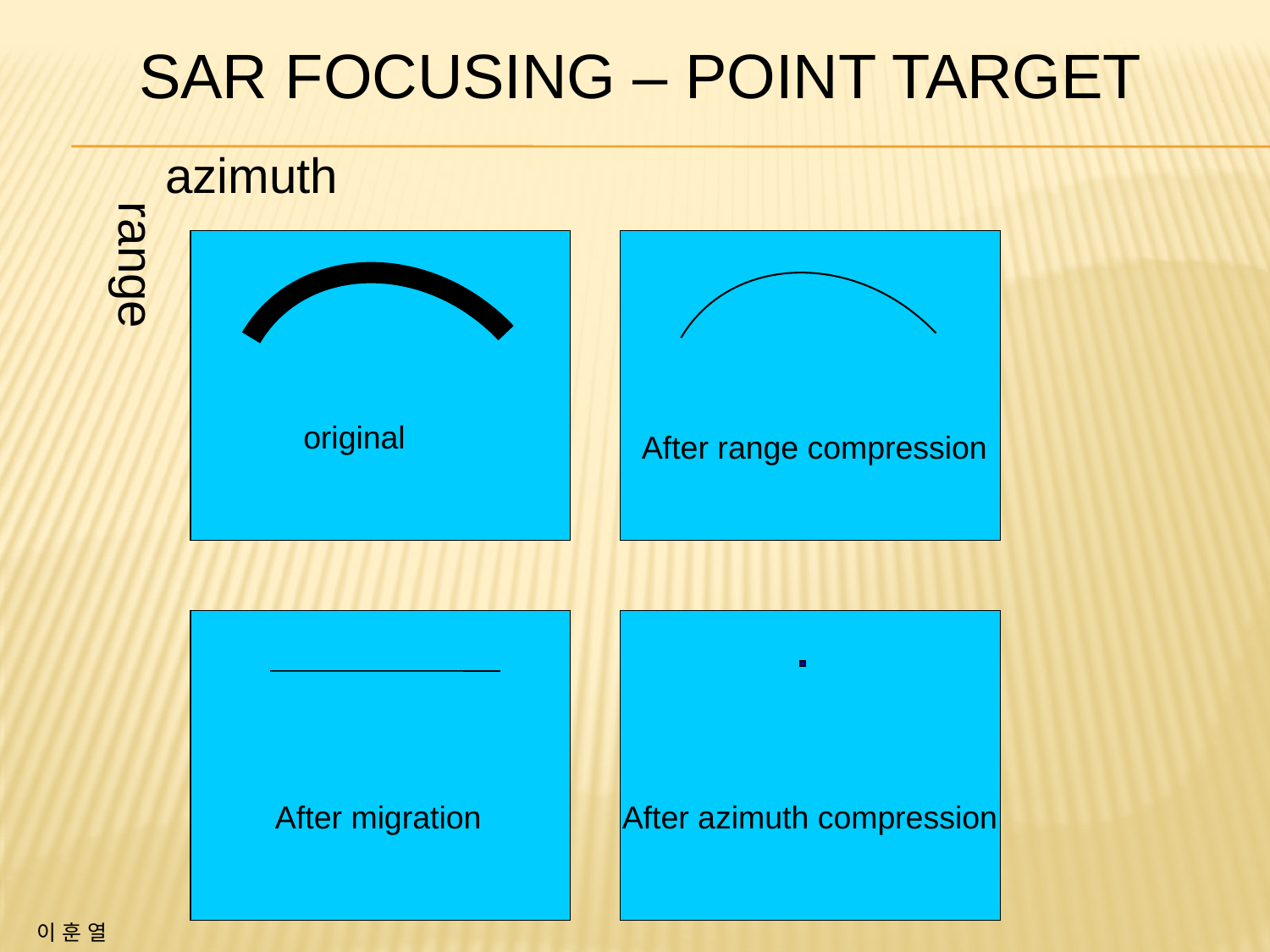

# SAR Focusing – Point Target
azimuth
range

original
After range compression

After migration
After azimuth compression
이 훈 열